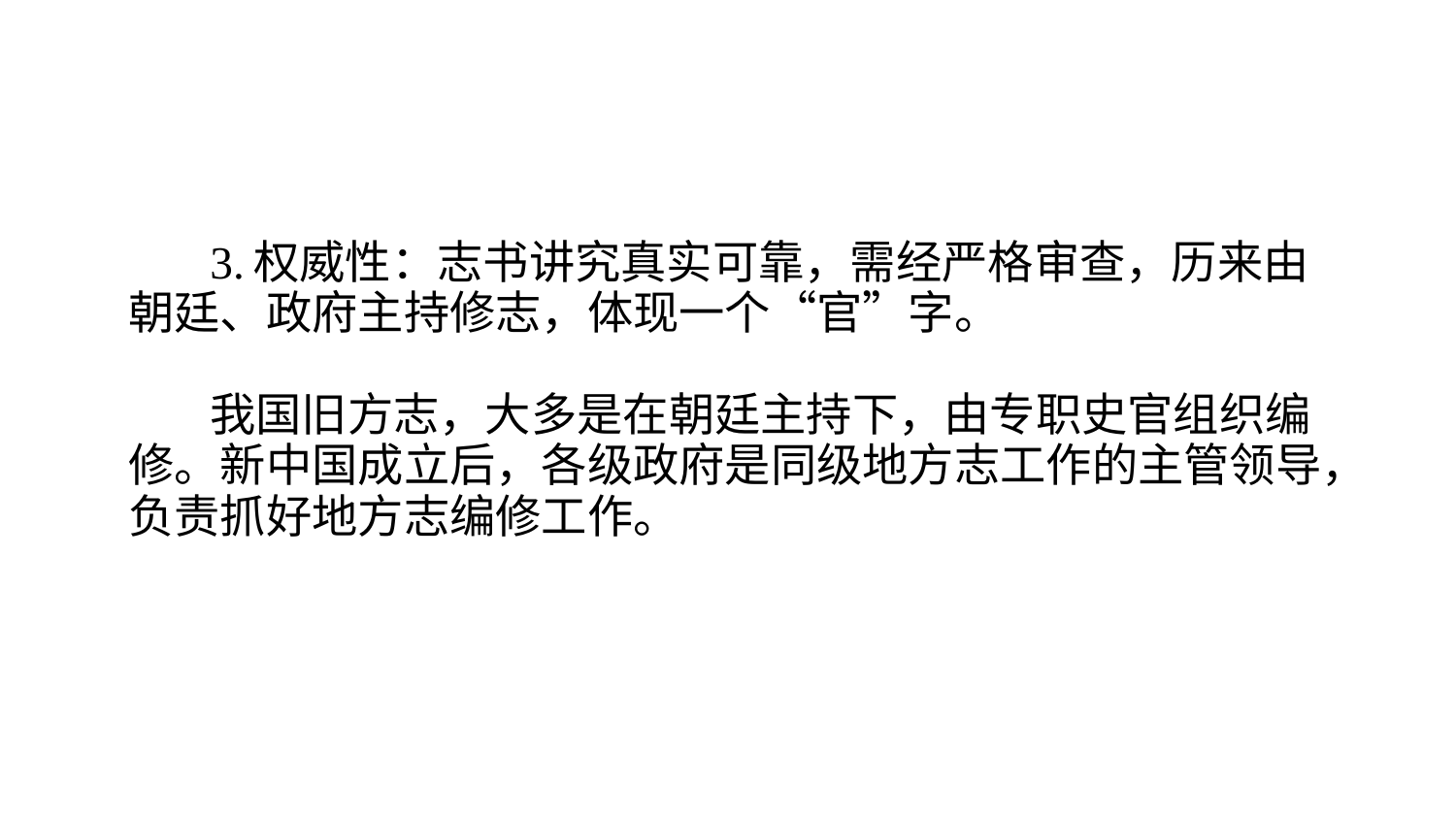

3.权威性：志书讲究真实可靠，需经严格审查，历来由朝廷、政府主持修志，体现一个“官”字。
        我国旧方志，大多是在朝廷主持下，由专职史官组织编修。新中国成立后，各级政府是同级地方志工作的主管领导，负责抓好地方志编修工作。